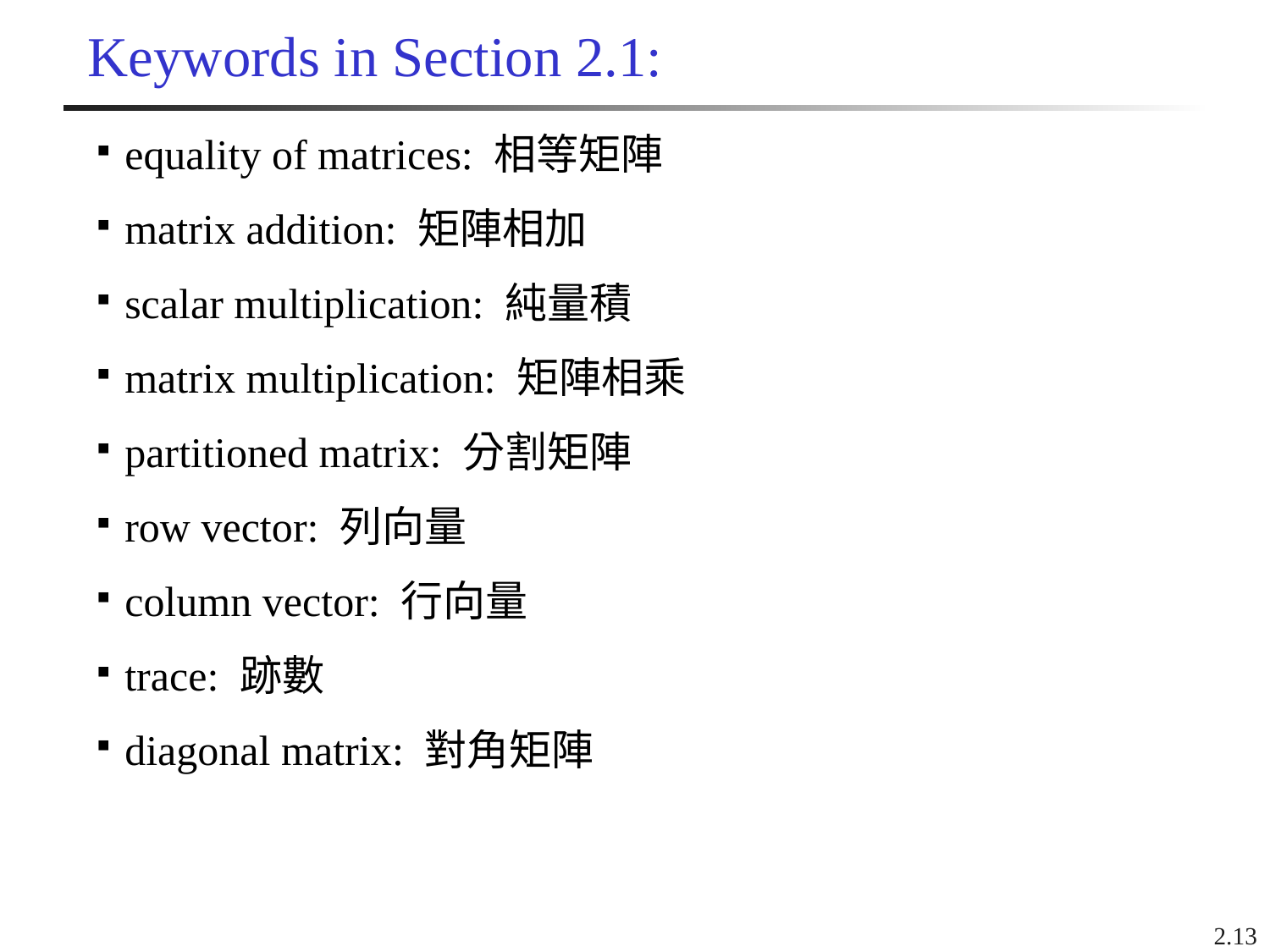

# Keywords in Section 2.1:
equality of matrices: 相等矩陣
matrix addition: 矩陣相加
scalar multiplication: 純量積
matrix multiplication: 矩陣相乘
partitioned matrix: 分割矩陣
row vector: 列向量
column vector: 行向量
trace: 跡數
diagonal matrix: 對角矩陣

2.13